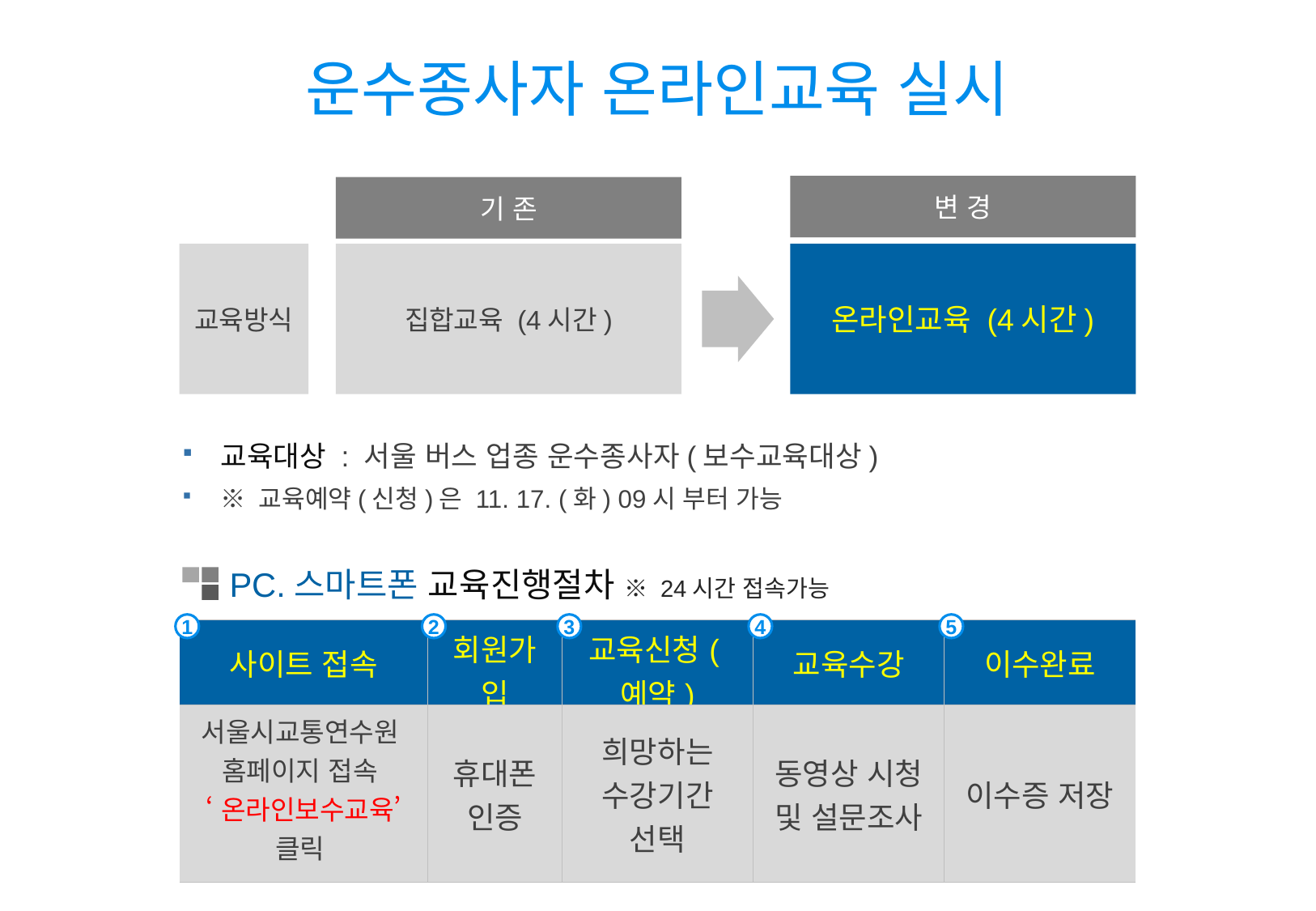

운수종사자 온라인교육 실시
변 경
기 존
교육방식
집합교육 (4시간)
온라인교육 (4시간)

교육대상 : 서울 버스 업종 운수종사자(보수교육대상)
※ 교육예약(신청)은 11. 17. (화) 09시 부터 가능
PC.스마트폰 교육진행절차 ※ 24시간 접속가능

1
2
3
4
5
| 사이트 접속 | 회원가입 | 교육신청(예약) | 교육수강 | 이수완료 |
| --- | --- | --- | --- | --- |
| 서울시교통연수원 홈페이지 접속 ‘온라인보수교육’ 클릭 | 휴대폰 인증 | 희망하는 수강기간 선택 | 동영상 시청 및 설문조사 | 이수증 저장 |